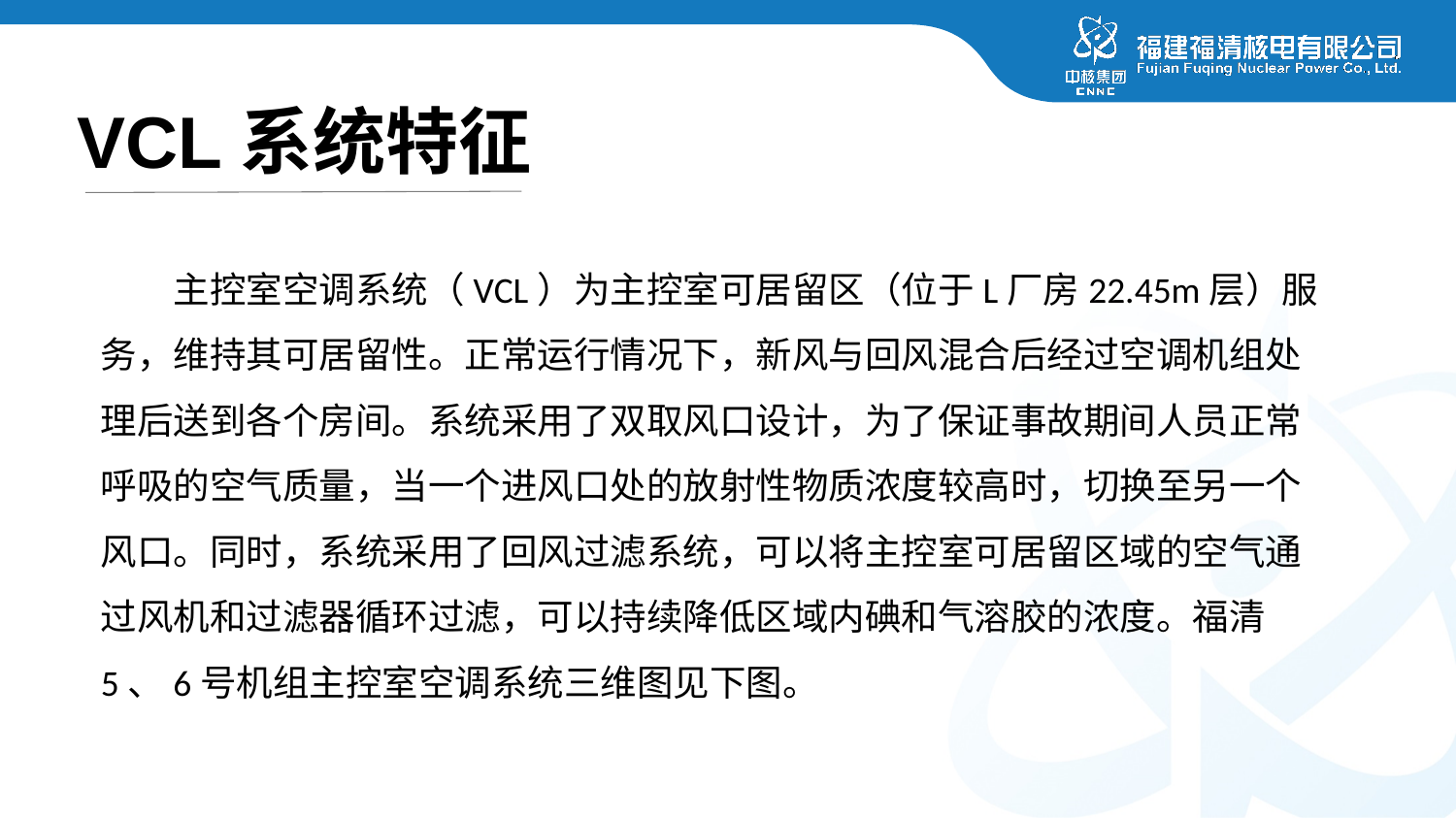

VCL系统特征
主控室空调系统（VCL）为主控室可居留区（位于L厂房22.45m层）服务，维持其可居留性。正常运行情况下，新风与回风混合后经过空调机组处理后送到各个房间。系统采用了双取风口设计，为了保证事故期间人员正常呼吸的空气质量，当一个进风口处的放射性物质浓度较高时，切换至另一个风口。同时，系统采用了回风过滤系统，可以将主控室可居留区域的空气通过风机和过滤器循环过滤，可以持续降低区域内碘和气溶胶的浓度。福清5、6号机组主控室空调系统三维图见下图。